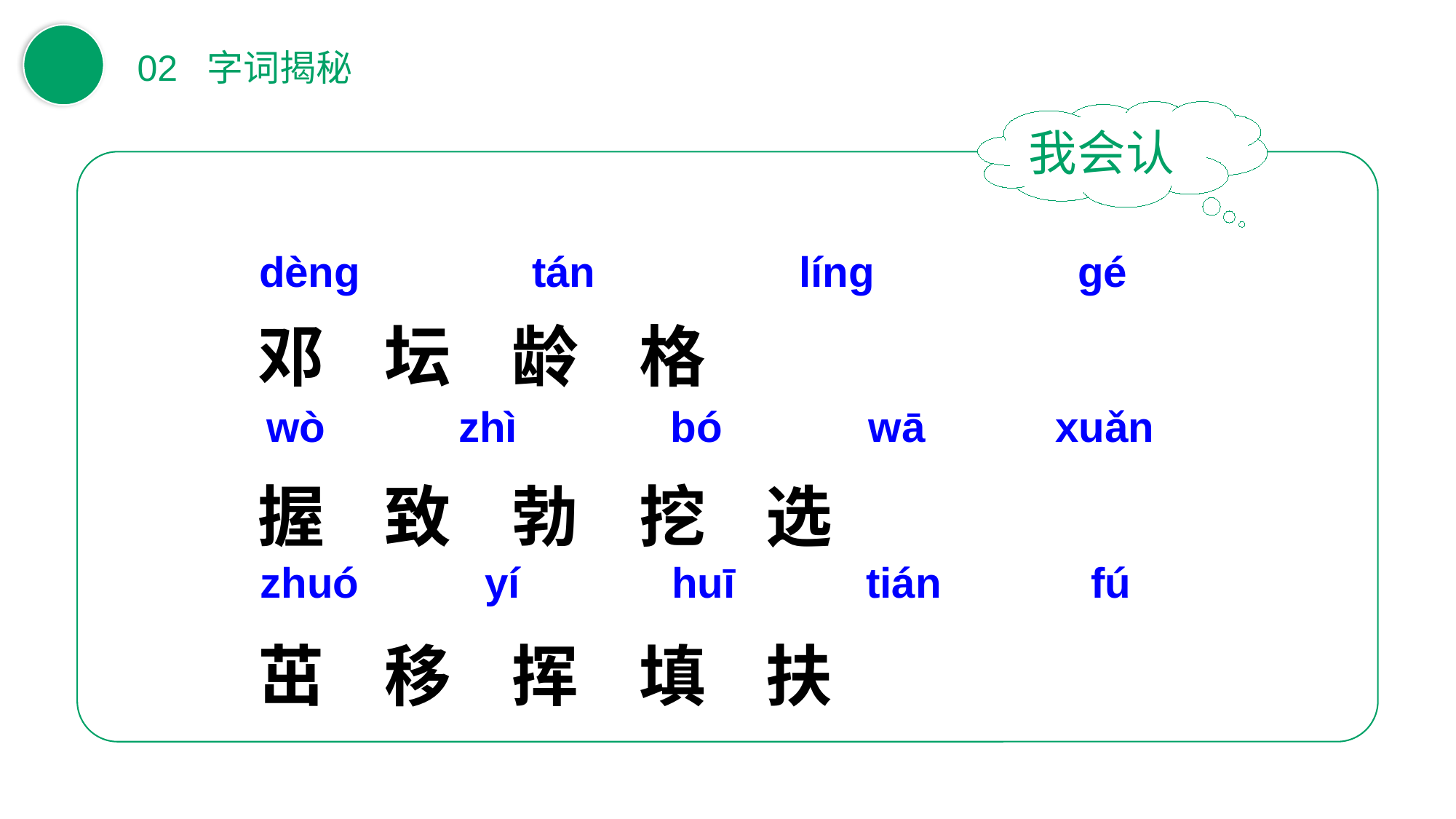

02  字词揭秘
我会认
邓    坛    龄    格
握    致    勃    挖    选
茁    移    挥    填    扶
dènɡ
tán
línɡ
ɡé
wò
zhì
bó
wā
xuǎn
zhuó
yí
huī
 tián
 fú